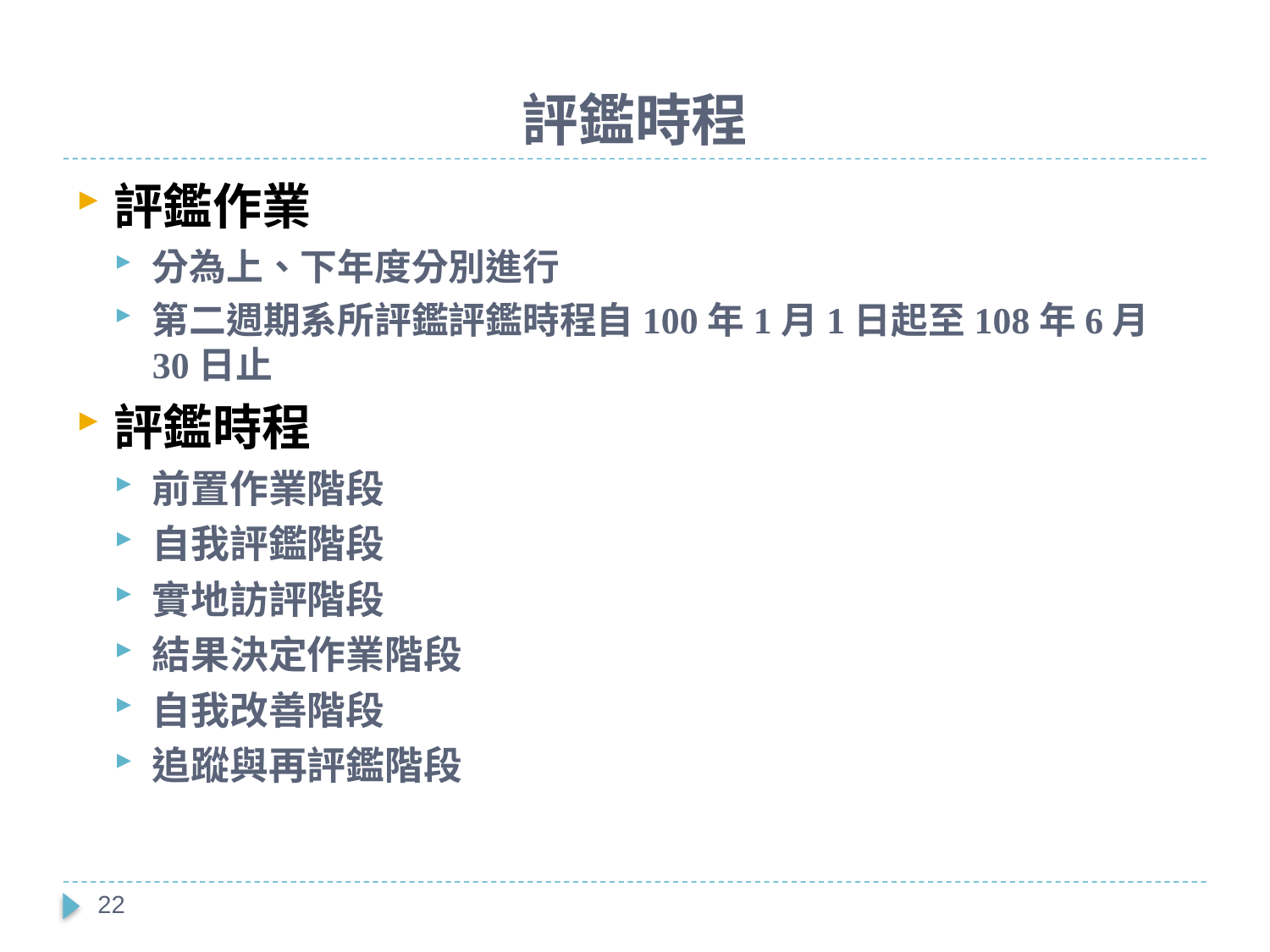

# 評鑑時程
評鑑作業
分為上、下年度分別進行
第二週期系所評鑑評鑑時程自100年1月1日起至108年6月30日止
評鑑時程
前置作業階段
自我評鑑階段
實地訪評階段
結果決定作業階段
自我改善階段
追蹤與再評鑑階段
22